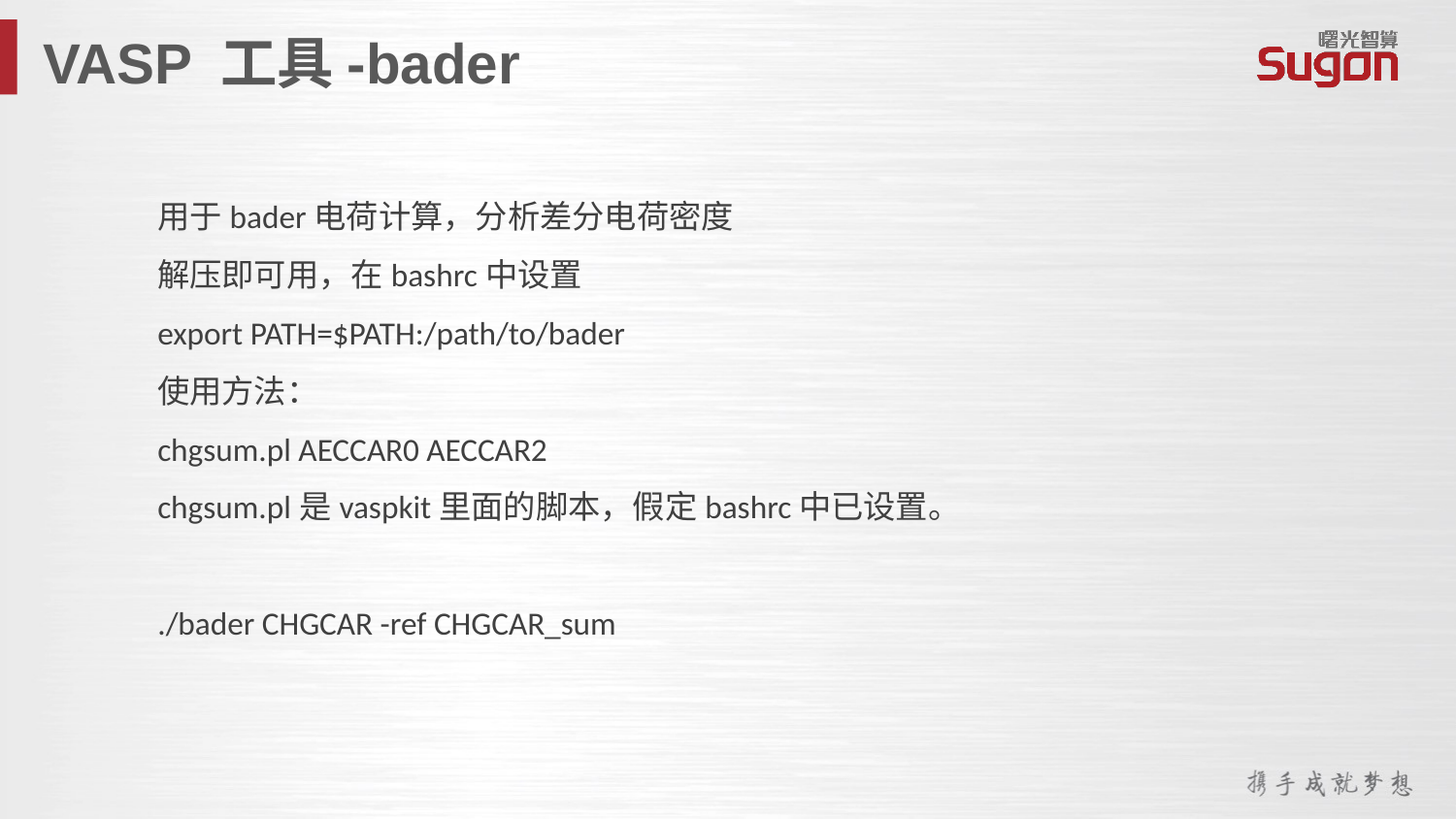

VASP 工具-bader
用于bader电荷计算，分析差分电荷密度
解压即可用，在bashrc中设置
export PATH=$PATH:/path/to/bader
使用方法：
chgsum.pl AECCAR0 AECCAR2
chgsum.pl是vaspkit里面的脚本，假定bashrc中已设置。

./bader CHGCAR -ref CHGCAR_sum